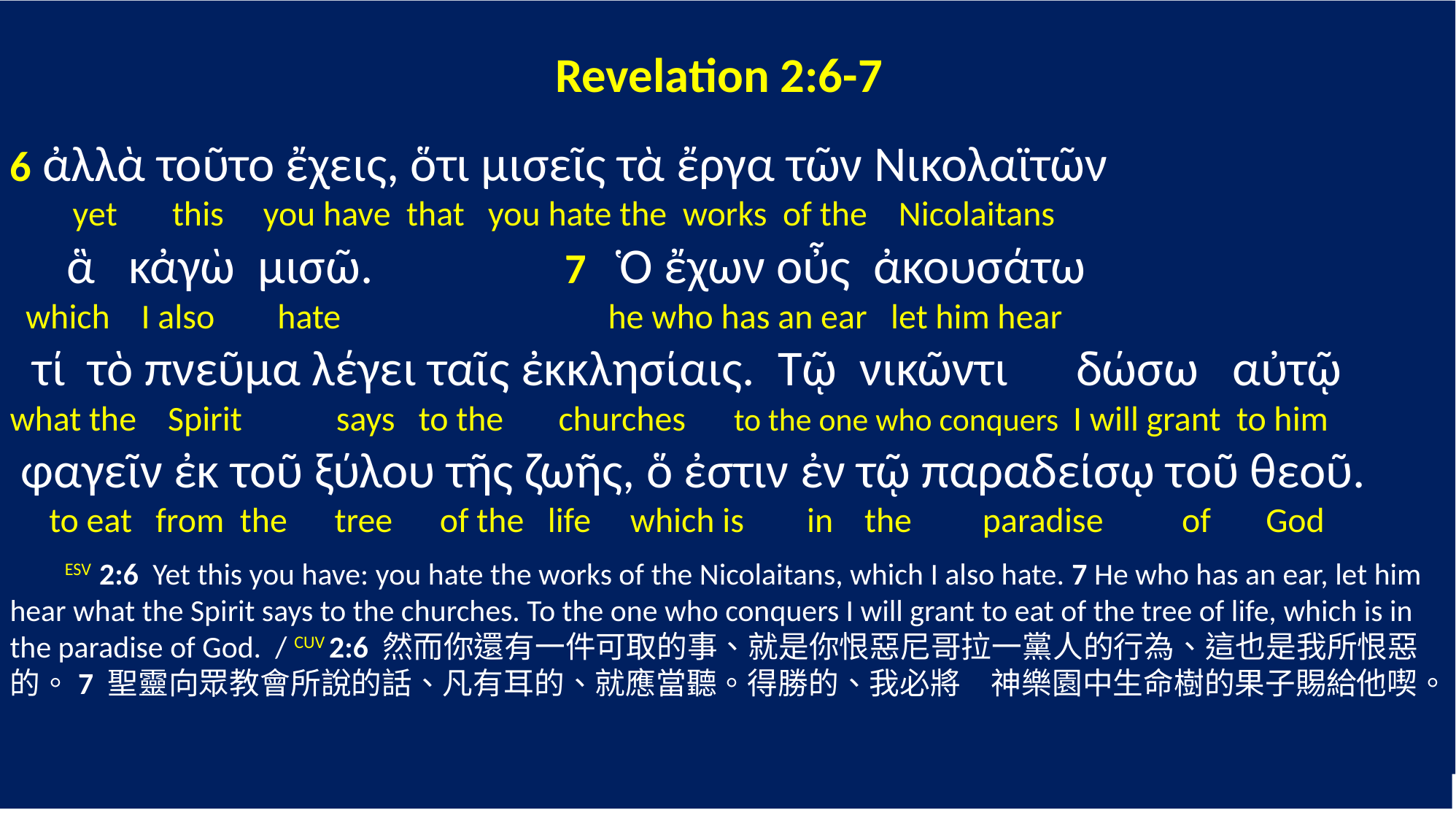

Revelation 2:6-7

6 ἀλλὰ τοῦτο ἔχεις, ὅτι μισεῖς τὰ ἔργα τῶν Νικολαϊτῶν
mais      j'ai    contre     toi    que     le       amour        ton      le      premier
     ἃ κἀγὼ μισῶ.                    7   Ὁ ἔχων οὖς ἀκουσάτω
tu as abandonné                   souviens -toi     donc     d'où       tu es tombé      et        repens –toi
τί τὸ πνεῦμα λέγει ταῖς ἐκκλησίαις. Τῷ νικῶντι δώσω αὐτῷ
 (Rev. 2:7 BGT)
 et    les  premières œuvres     pratique      si   et   non    je viendrai   à toi    et      j'ôterai
    τὴν λυχνίαν σου ἐκ τοῦ τόπου αὐτῆς, ἐὰν μὴ μετανοήσῃς.
        le    chandelier     ton    de     la        place         sa            si   ne pas   tu te repentes

             ESV  2:6 Tu as pourtant ceci, c'est que tu hais les oeuvres des Nicolaïtes, oeuvres que je hais aussi.

CUV Revelation 2:6 Cependant, tu as ceci en ta faveur: tout comme moi, tu détestes ce que font les Nicolaïtes.

Revelation 2:6-7

6 ἀλλὰ τοῦτο ἔχεις, ὅτι μισεῖς τὰ ἔργα τῶν Νικολαϊτῶν
        yet       this     you have  that   you hate the  works  of the    Nicolaitans
     ἃ   κἀγὼ  μισῶ.                 7   Ὁ ἔχων οὖς  ἀκουσάτω
  which    I also        hate                                  he who has an ear   let him hear
  τί  τὸ πνεῦμα λέγει ταῖς ἐκκλησίαις.  Τῷ  νικῶντι      δώσω   αὐτῷ
what the    Spirit            says   to the       churches      to the one who conquers  I will grant  to him
 φαγεῖν ἐκ τοῦ ξύλου τῆς ζωῆς, ὅ ἐστιν ἐν τῷ παραδείσῳ τοῦ θεοῦ.
     to eat   from  the      tree      of the   life     which is        in    the         paradise          of       God

             ESV  2:6  Yet this you have: you hate the works of the Nicolaitans, which I also hate. 7 He who has an ear, let him hear what the Spirit says to the churches. To the one who conquers I will grant to eat of the tree of life, which is in the paradise of God.  / CUV 2:6 然而你還有一件可取的事、就是你恨惡尼哥拉一黨人的行為、這也是我所恨惡的。7 聖靈向眾教會所說的話、凡有耳的、就應當聽。得勝的、我必將　神樂園中生命樹的果子賜給他喫。